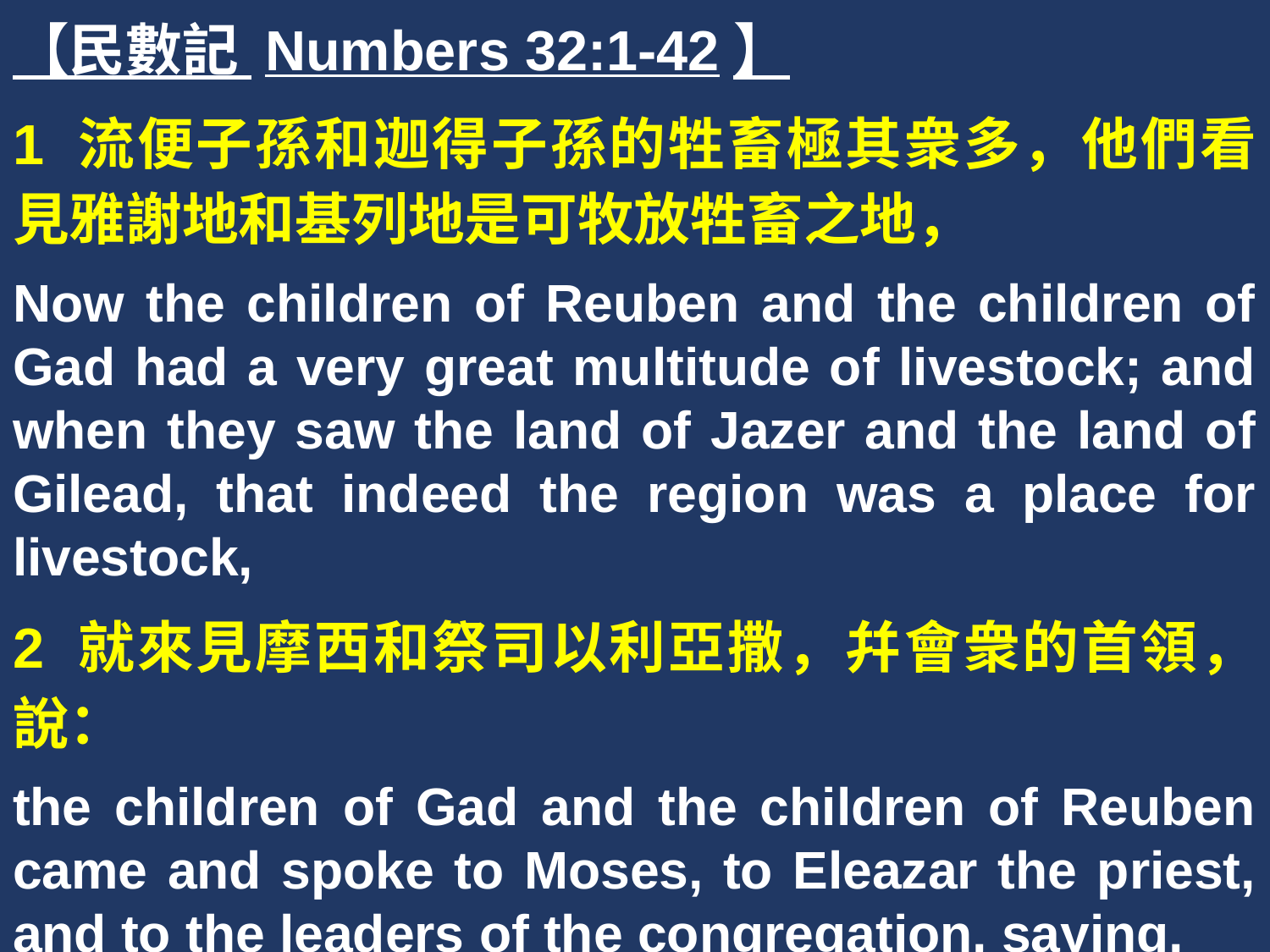

【民數記 Numbers 32:1-42】
1 流便子孫和迦得子孫的牲畜極其衆多，他們看見雅謝地和基列地是可牧放牲畜之地，
Now the children of Reuben and the children of Gad had a very great multitude of livestock; and when they saw the land of Jazer and the land of Gilead, that indeed the region was a place for livestock,
2 就來見摩西和祭司以利亞撒，幷會衆的首領，說：
the children of Gad and the children of Reuben came and spoke to Moses, to Eleazar the priest, and to the leaders of the congregation, saying,